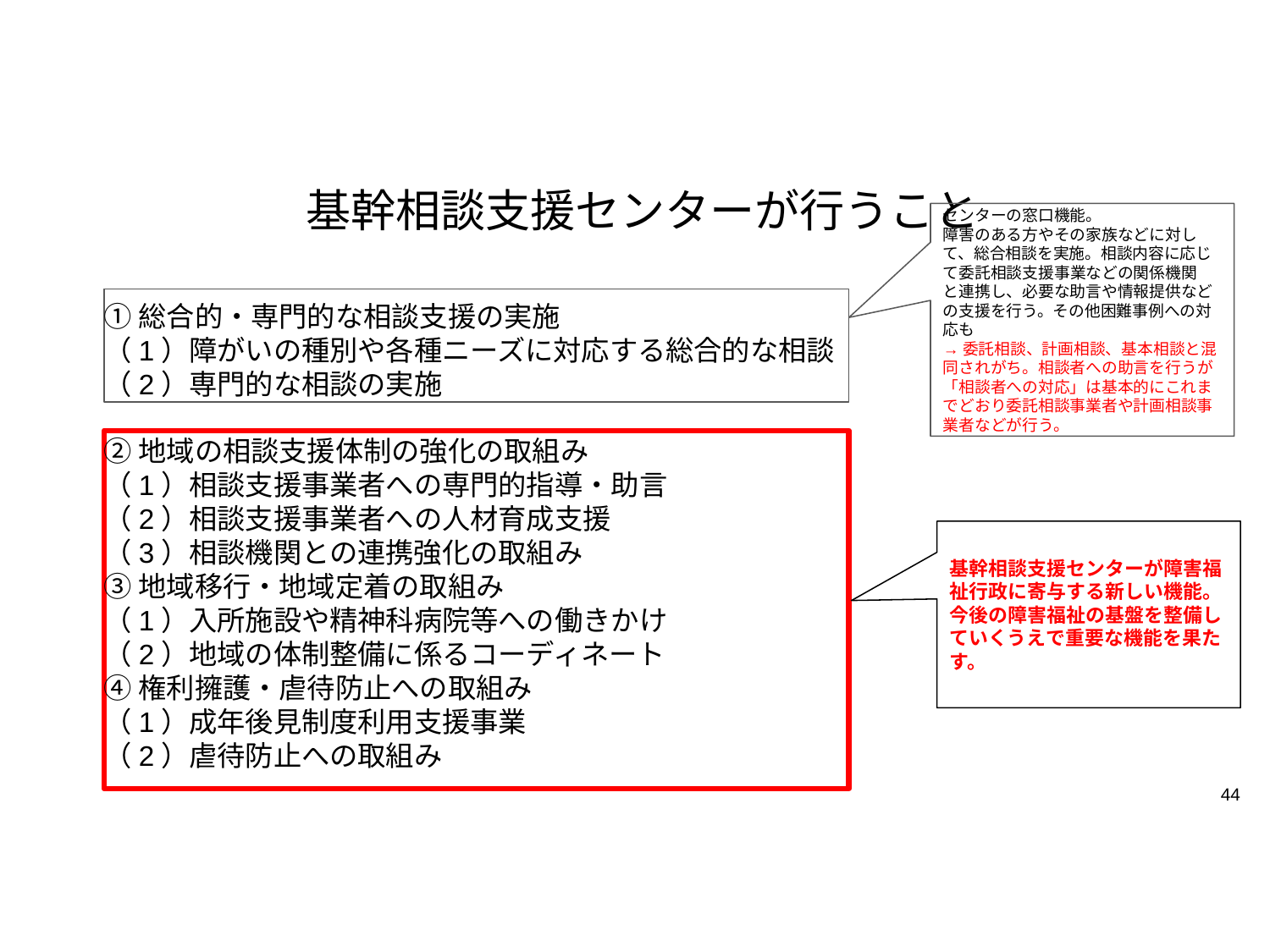

# 基幹相談支援センターが行うこと
センターの窓口機能。
障害のある方やその家族などに対して、総合相談を実施。相談内容に応じて委託相談支援事業などの関係機関
と連携し、必要な助言や情報提供などの支援を行う。その他困難事例への対応も
→委託相談、計画相談、基本相談と混同されがち。相談者への助言を行うが「相談者への対応」は基本的にこれまでどおり委託相談事業者や計画相談事業者などが行う。
①総合的・専門的な相談支援の実施
（1）障がいの種別や各種ニーズに対応する総合的な相談
（2）専門的な相談の実施

②地域の相談支援体制の強化の取組み
（1）相談支援事業者への専門的指導・助言
（2）相談支援事業者への人材育成支援
（3）相談機関との連携強化の取組み
③地域移行・地域定着の取組み
（1）入所施設や精神科病院等への働きかけ
（2）地域の体制整備に係るコーディネート
④権利擁護・虐待防止への取組み
（1）成年後見制度利用支援事業
（2）虐待防止への取組み

基幹相談支援センターが障害福祉行政に寄与する新しい機能。
今後の障害福祉の基盤を整備していくうえで重要な機能を果たす。
44